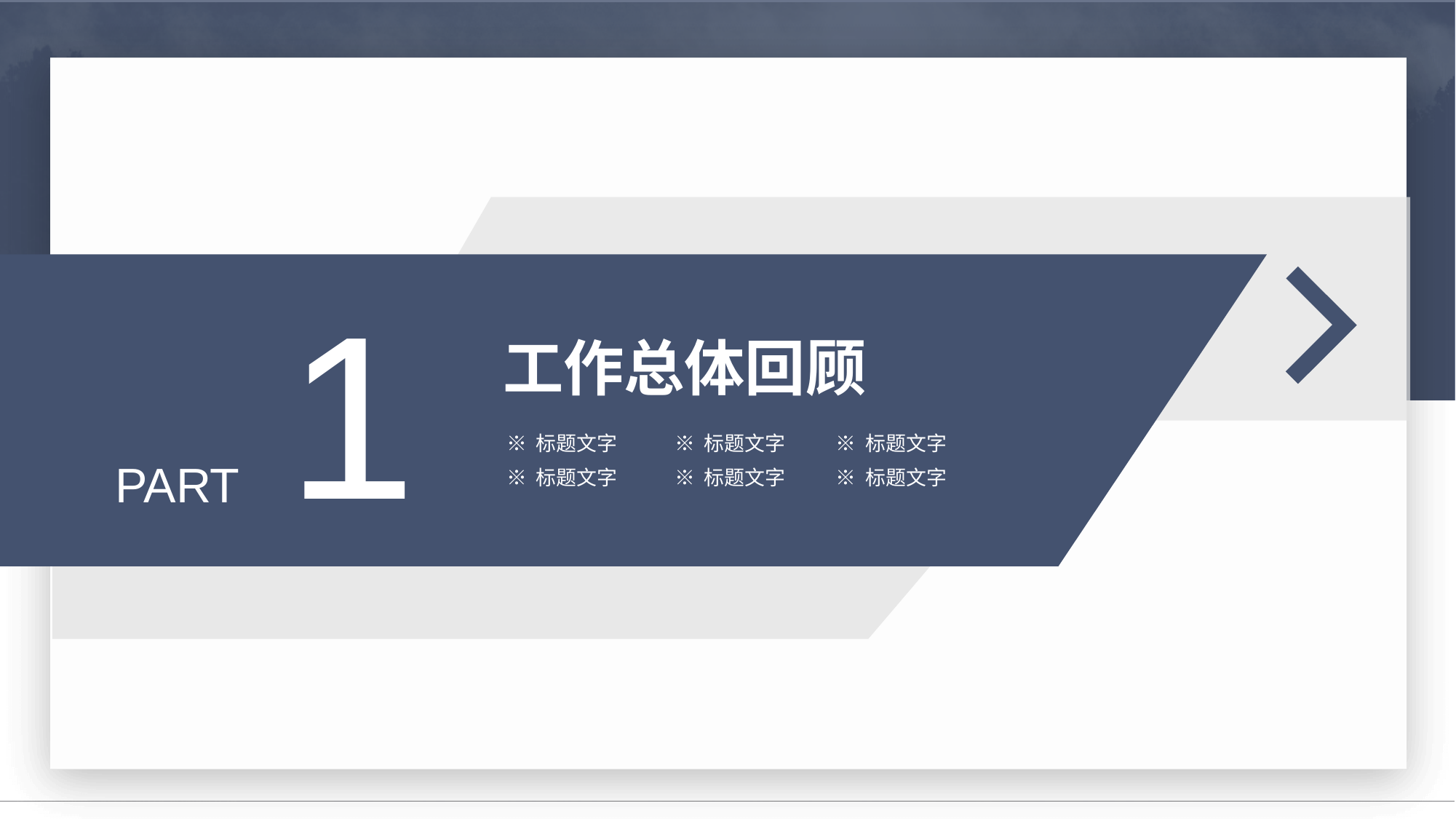

1

工作总体回顾

※ 标题文字
※ 标题文字
※ 标题文字
PART
※ 标题文字
※ 标题文字
※ 标题文字